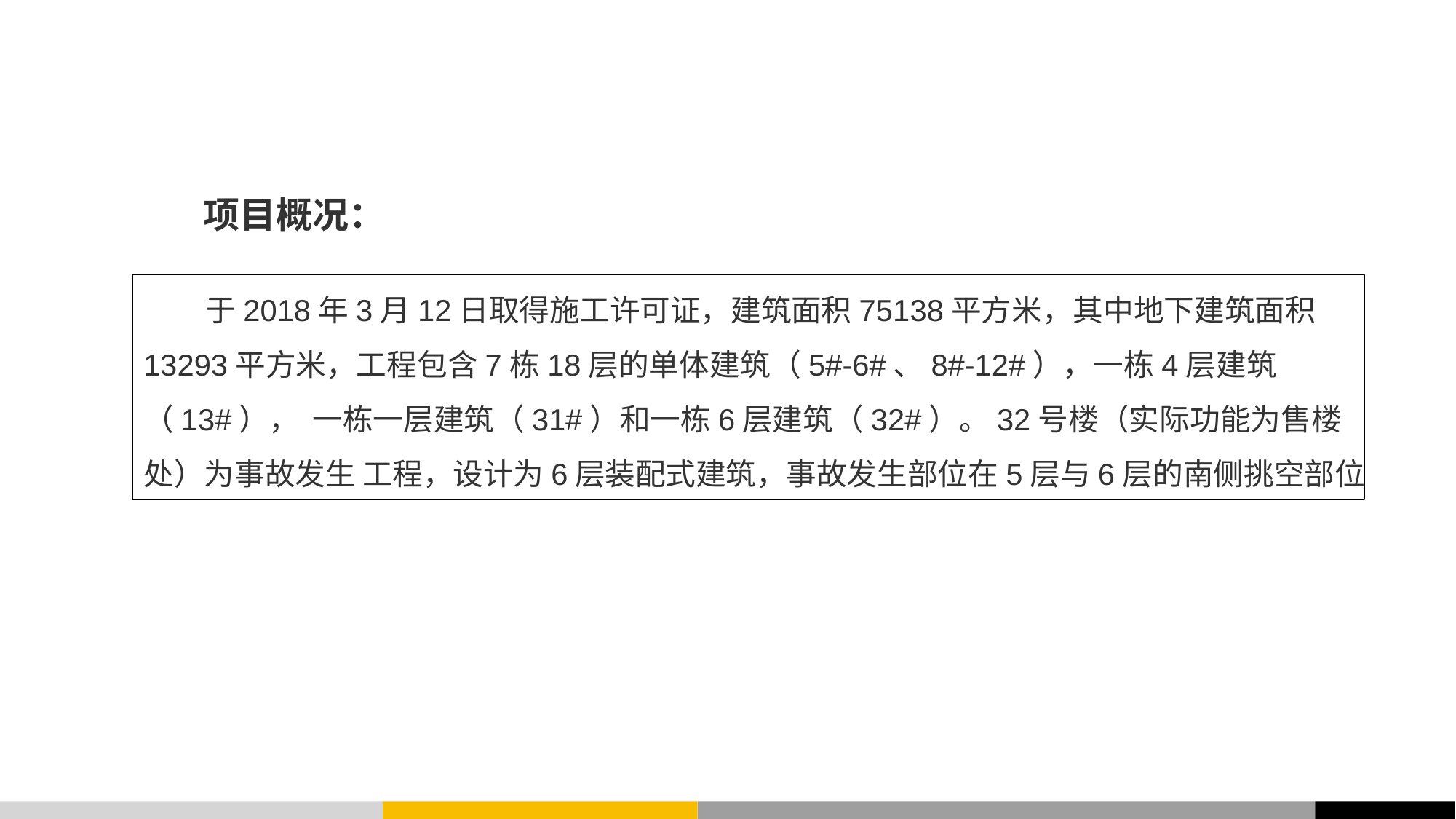

# 项目概况：
于2018年3月12日取得施工许可证，建筑面积75138平方米，其中地下建筑面积
13293平方米，工程包含7栋18层的单体建筑（5#-6#、8#-12#），一栋4层建筑（13#），  一栋一层建筑（31#）和一栋6层建筑（32#）。32号楼（实际功能为售楼处）为事故发生 工程，设计为6层装配式建筑，事故发生部位在5层与6层的南侧挑空部位